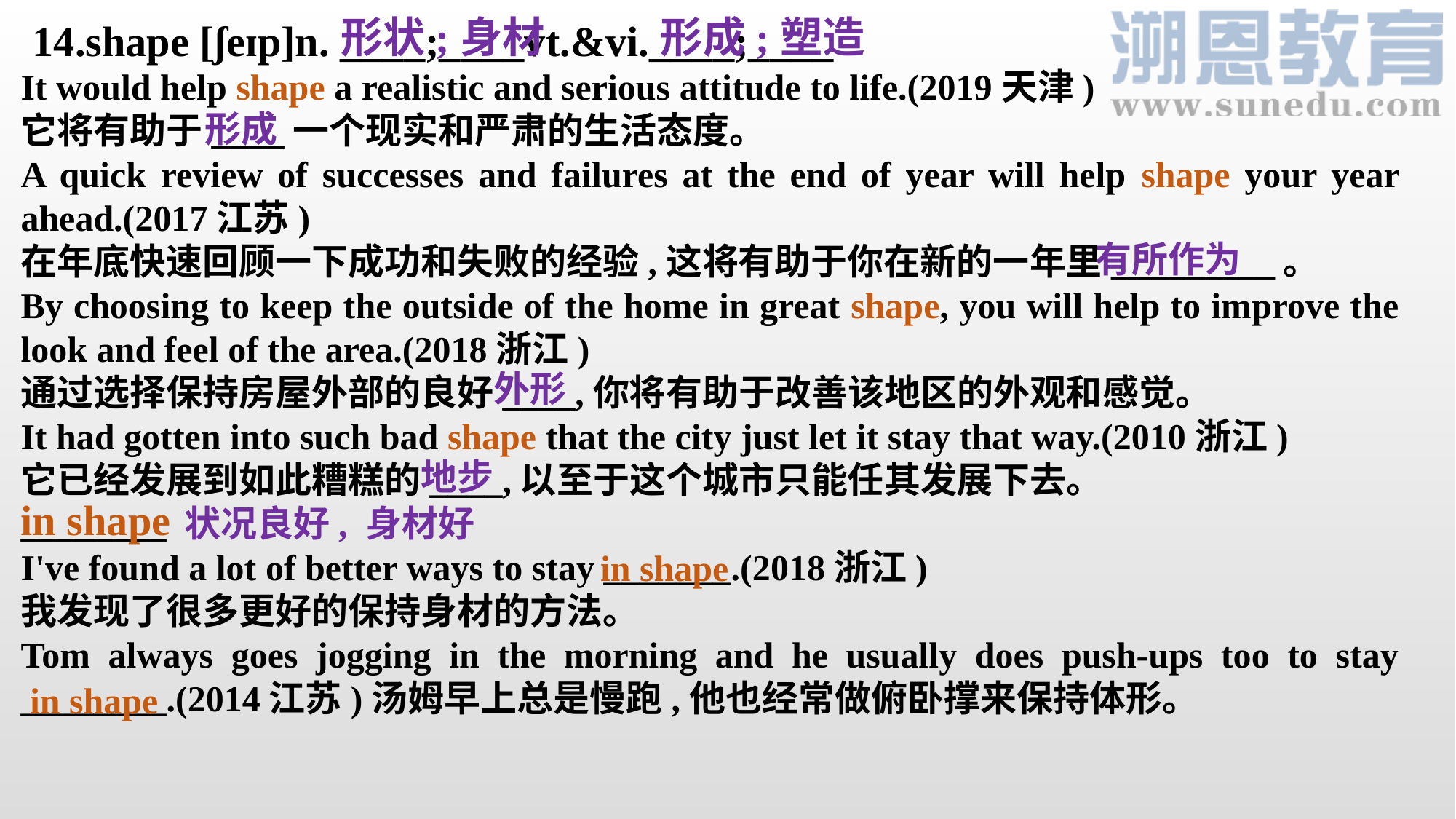

形状;身材            形成;塑造
14.shape [ʃeɪp]n. ____;____vt.&vi.____;____

It would help shape a realistic and serious attitude to life.(2019天津)
它将有助于____一个现实和严肃的生活态度。
A quick review of successes and failures at the end of year will help shape your year ahead.(2017江苏)
在年底快速回顾一下成功和失败的经验,这将有助于你在新的一年里_________。
By choosing to keep the outside of the home in great shape, you will help to improve the look and feel of the area.(2018浙江)
通过选择保持房屋外部的良好____,你将有助于改善该地区的外观和感觉。
It had gotten into such bad shape that the city just let it stay that way.(2010浙江)
它已经发展到如此糟糕的____,以至于这个城市只能任其发展下去。
________ 状况良好, 身材好
I've found a lot of better ways to stay _______.(2018浙江)
我发现了很多更好的保持身材的方法。
Tom always goes jogging in the morning and he usually does push-ups too to stay ________.(2014江苏)汤姆早上总是慢跑,他也经常做俯卧撑来保持体形。

形成
有所作为
外形
地步
in shape
 in shape
 in shape